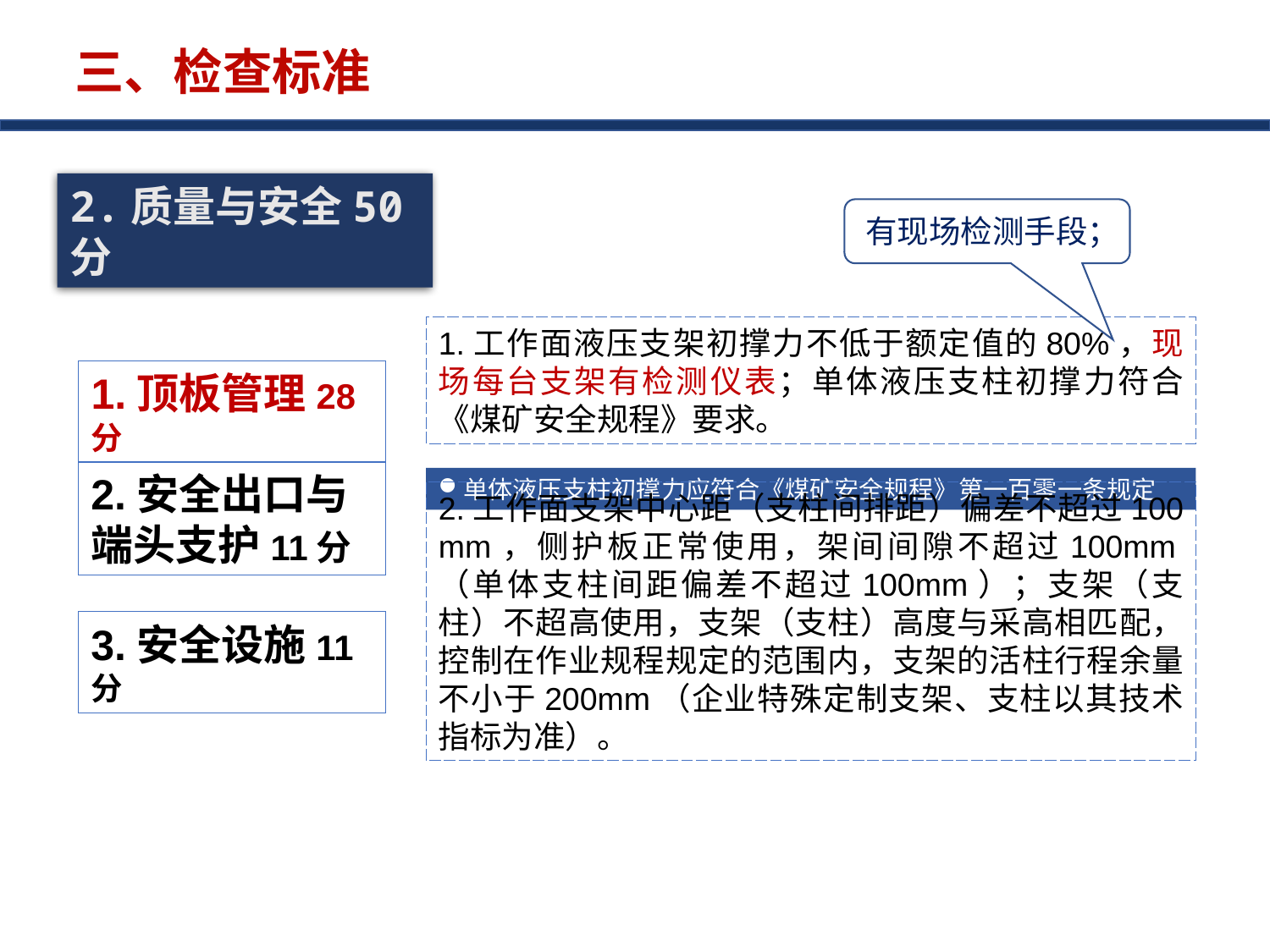

三、检查标准

2.质量与安全50分

有现场检测手段；
1.工作面液压支架初撑力不低于额定值的80%，现场每台支架有检测仪表；单体液压支柱初撑力符合《煤矿安全规程》要求。
1.顶板管理28分
2.安全出口与
端头支护11分
单体液压支柱初撑力应符合《煤矿安全规程》第一百零一条规定
2.工作面支架中心距（支柱间排距）偏差不超过100 mm，侧护板正常使用，架间间隙不超过100mm（单体支柱间距偏差不超过100mm）；支架（支柱）不超高使用，支架（支柱）高度与采高相匹配，控制在作业规程规定的范围内，支架的活柱行程余量不小于200mm（企业特殊定制支架、支柱以其技术指标为准）。
3.安全设施11分